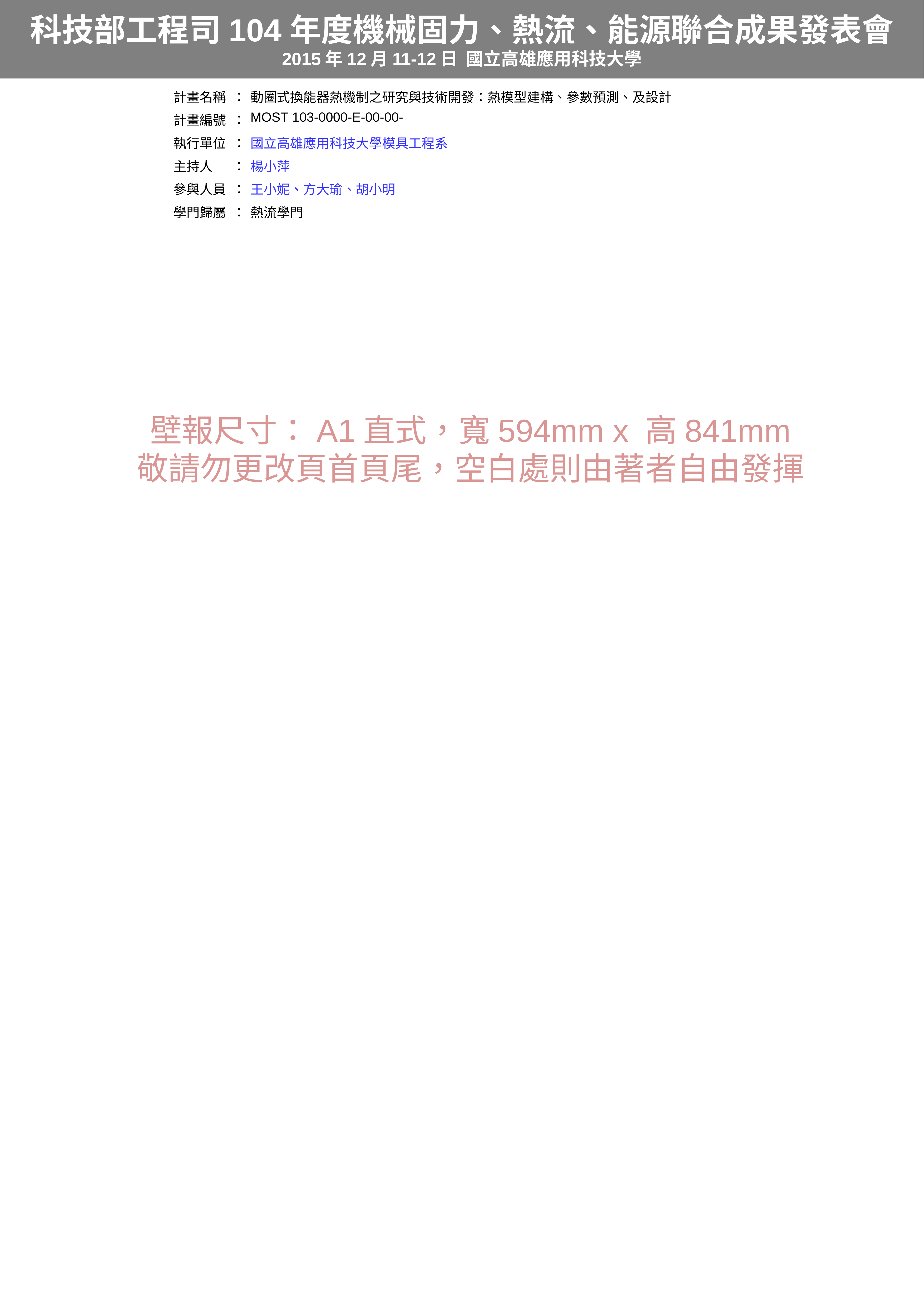

科技部工程司104年度機械固力、熱流、能源聯合成果發表會
2015年12月11-12日  國立高雄應用科技大學
| 計畫名稱 | ： | 動圈式換能器熱機制之研究與技術開發：熱模型建構、參數預測、及設計 |
| --- | --- | --- |
| 計畫編號 | ： | MOST 103-0000-E-00-00- |
| 執行單位 | ： | 國立高雄應用科技大學模具工程系 |
| 主持人 | ： | 楊小萍 |
| 參與人員 | ： | 王小妮、方大瑜、胡小明 |
| 學門歸屬 | ： | 熱流學門 |
壁報尺寸：A1直式，寬594mm x 高841mm
敬請勿更改頁首頁尾，空白處則由著者自由發揮